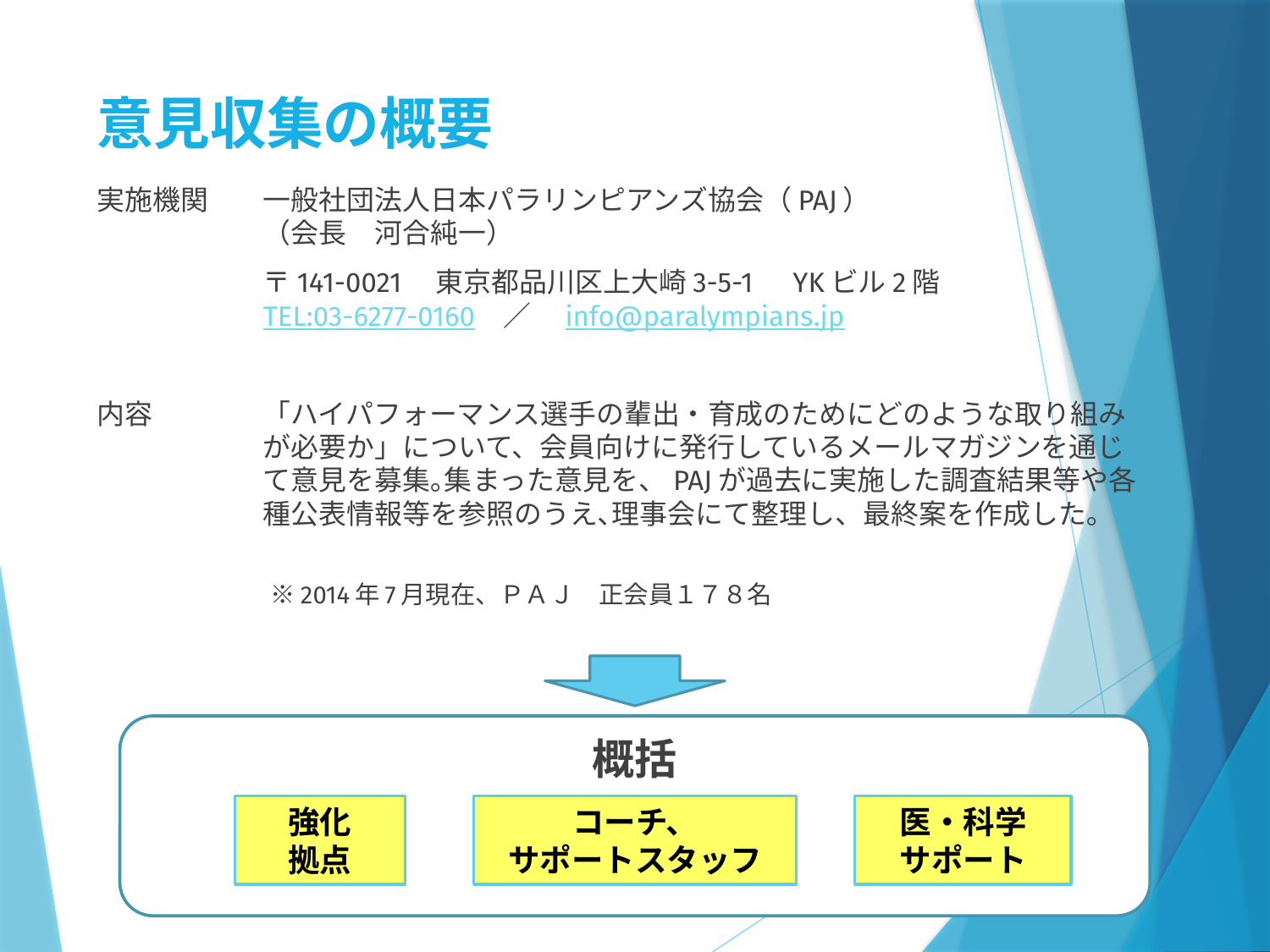

# 意見収集の概要
実施機関	一般社団法人日本パラリンピアンズ協会（PAJ）
	（会長　河合純一）
	〒141-0021　東京都品川区上大崎3-5-1　YKビル2階　	TEL:03-6277-0160　／　info@paralympians.jp

内容	「ハイパフォーマンス選手の輩出・育成のためにどのような取り組みが必要か」について、会員向けに発行しているメールマガジンを通じて意見を募集｡集まった意見を、PAJが過去に実施した調査結果等や各種公表情報等を参照のうえ､理事会にて整理し、最終案を作成した｡
　　　　　　　※2014年7月現在、ＰＡＪ　正会員１７８名

概括
強化
拠点
コーチ、
サポートスタッフ
医・科学
サポート
3